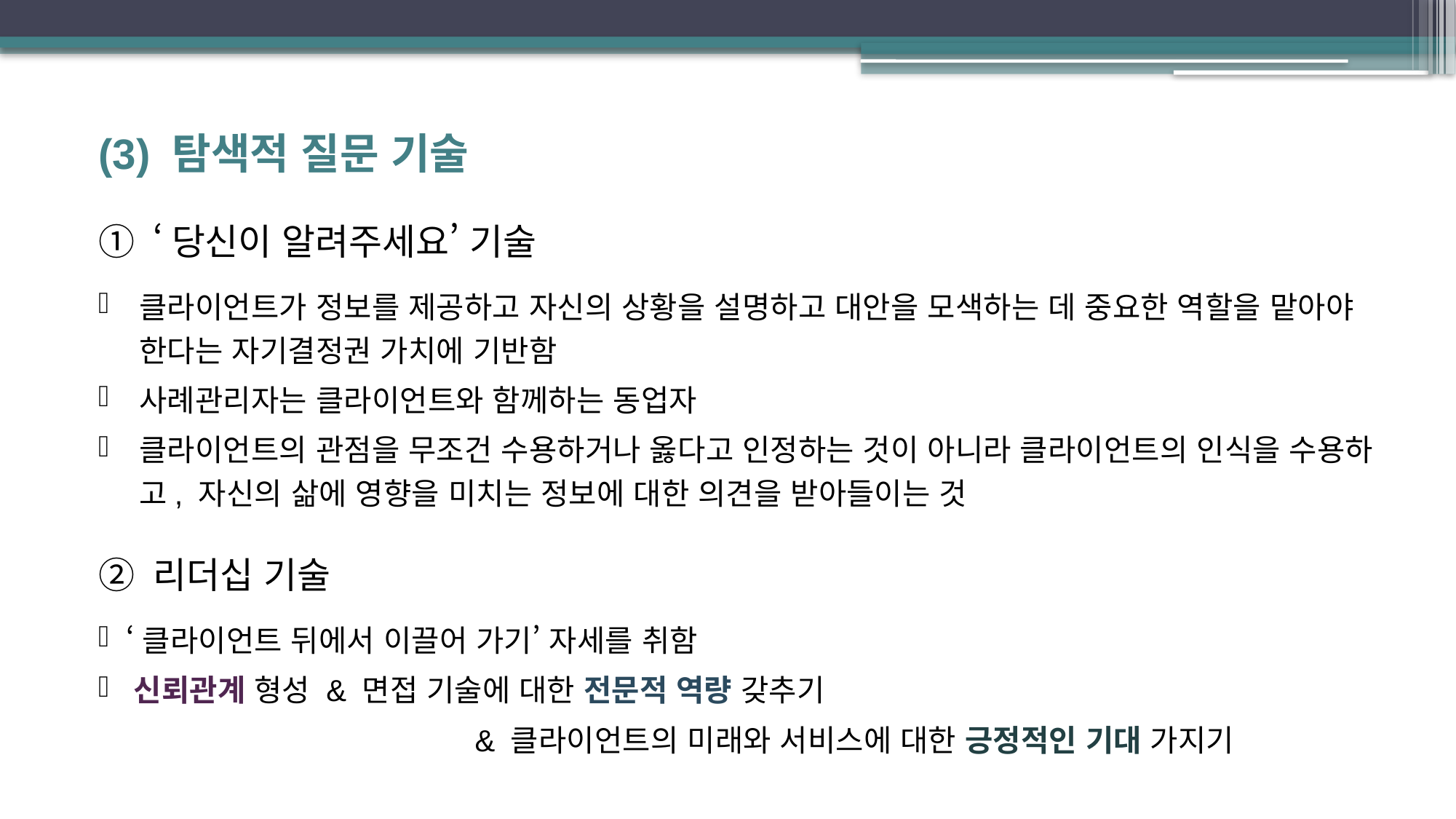

(3) 탐색적 질문 기술

‘당신이 알려주세요’ 기술

클라이언트가 정보를 제공하고 자신의 상황을 설명하고 대안을 모색하는 데 중요한 역할을 맡아야 한다는 자기결정권 가치에 기반함
사례관리자는 클라이언트와 함께하는 동업자
클라이언트의 관점을 무조건 수용하거나 옳다고 인정하는 것이 아니라 클라이언트의 인식을 수용하고, 자신의 삶에 영향을 미치는 정보에 대한 의견을 받아들이는 것

리더십 기술

  ‘클라이언트 뒤에서 이끌어 가기’ 자세를 취함
  신뢰관계 형성 & 면접 기술에 대한 전문적 역량 갖추기
                                             & 클라이언트의 미래와 서비스에 대한 긍정적인 기대 가지기